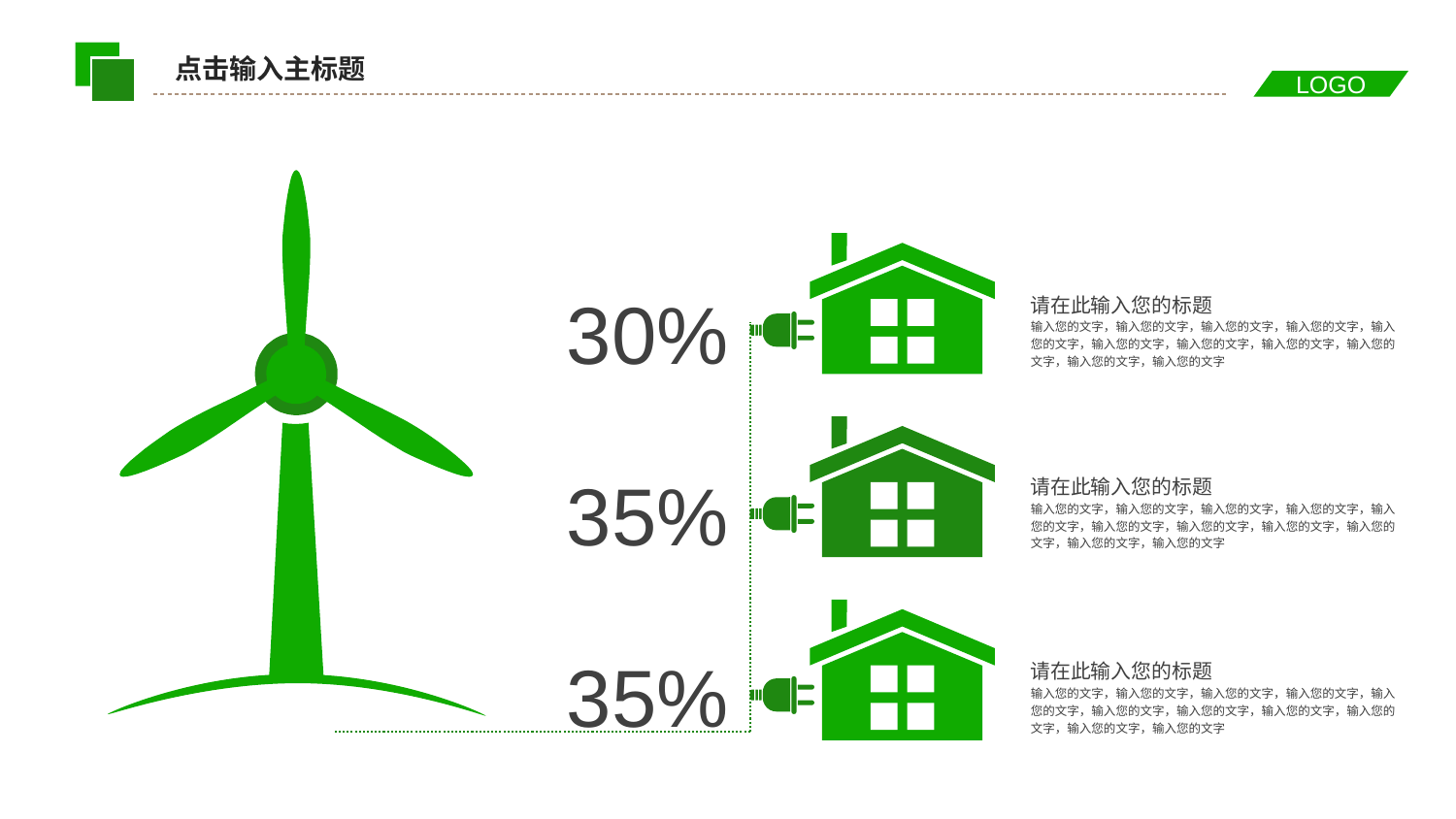

点击输入主标题

30%
请在此输入您的标题
输入您的文字，输入您的文字，输入您的文字，输入您的文字，输入您的文字，输入您的文字，输入您的文字，输入您的文字，输入您的文字，输入您的文字，输入您的文字

35%
请在此输入您的标题
输入您的文字，输入您的文字，输入您的文字，输入您的文字，输入您的文字，输入您的文字，输入您的文字，输入您的文字，输入您的文字，输入您的文字，输入您的文字

35%
请在此输入您的标题
输入您的文字，输入您的文字，输入您的文字，输入您的文字，输入您的文字，输入您的文字，输入您的文字，输入您的文字，输入您的文字，输入您的文字，输入您的文字